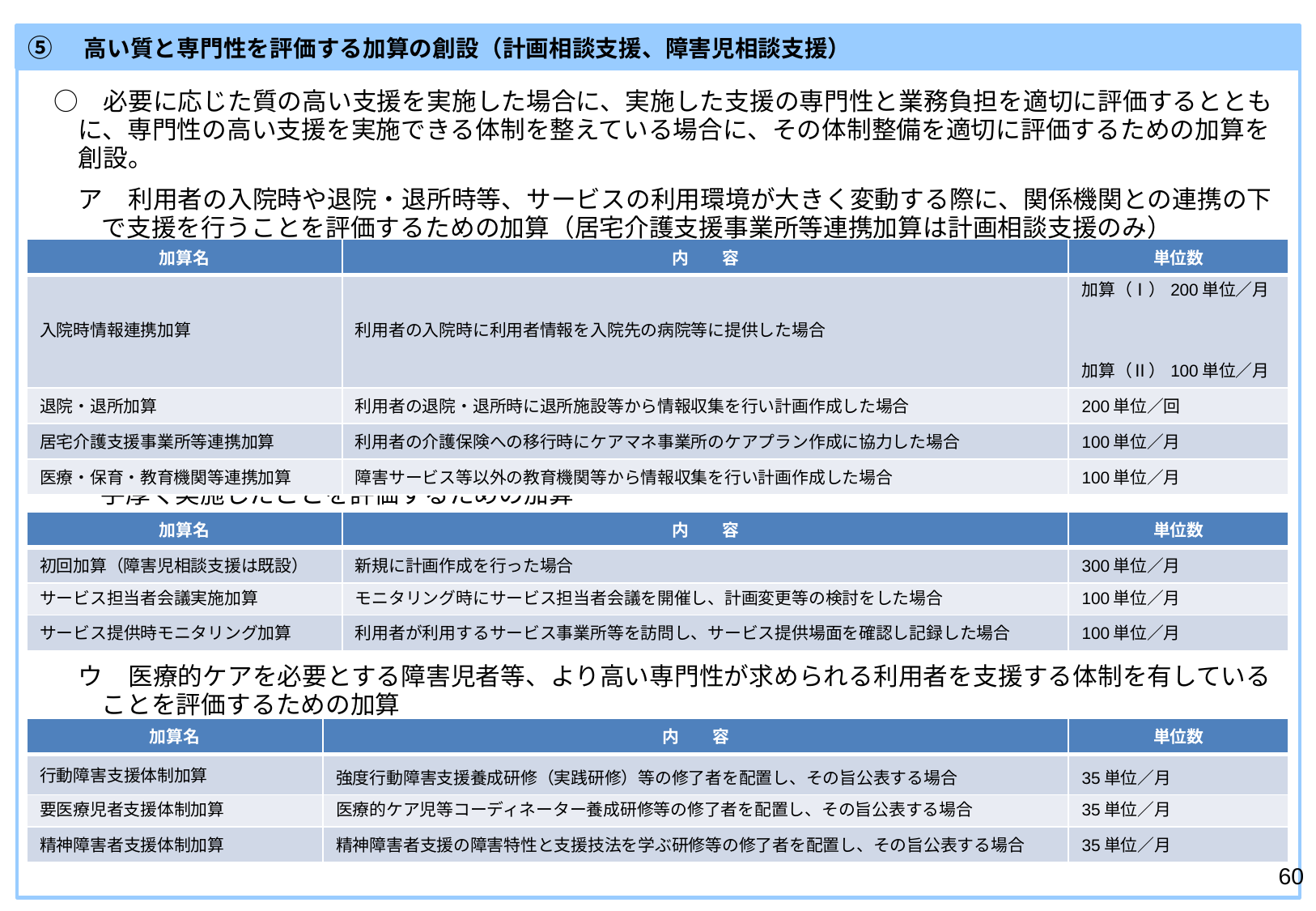

⑤　高い質と専門性を評価する加算の創設（計画相談支援、障害児相談支援）
　○　必要に応じた質の高い支援を実施した場合に、実施した支援の専門性と業務負担を適切に評価するととも
　　に、専門性の高い支援を実施できる体制を整えている場合に、その体制整備を適切に評価するための加算を
　　創設。

　　ア　利用者の入院時や退院・退所時等、サービスの利用環境が大きく変動する際に、関係機関との連携の下で支援を行うことを評価するための加算（居宅介護支援事業所等連携加算は計画相談支援のみ）

      イ　モニタリング時等において、サービス提供場面を確認するなど、利用者の状況確認や支援内容の調整等を手厚く実施したことを評価するための加算

　　ウ　医療的ケアを必要とする障害児者等、より高い専門性が求められる利用者を支援する体制を有していることを評価するための加算
| 加算名 | 内　　容 | 単位数 |
| --- | --- | --- |
| 入院時情報連携加算 | 利用者の入院時に利用者情報を入院先の病院等に提供した場合 | 加算（Ⅰ）200単位／月　　　　　　　　　　　　　　　　　　　　　　　 加算（Ⅱ）100単位／月 |
| 退院・退所加算 | 利用者の退院・退所時に退所施設等から情報収集を行い計画作成した場合 | 200単位／回 |
| 居宅介護支援事業所等連携加算 | 利用者の介護保険への移行時にケアマネ事業所のケアプラン作成に協力した場合 | 100単位／月 |
| 医療・保育・教育機関等連携加算 | 障害サービス等以外の教育機関等から情報収集を行い計画作成した場合 | 100単位／月 |
| 加算名 | 内　　容 | 単位数 |
| --- | --- | --- |
| 初回加算（障害児相談支援は既設） | 新規に計画作成を行った場合 | 300単位／月 |
| サービス担当者会議実施加算 | モニタリング時にサービス担当者会議を開催し、計画変更等の検討をした場合 | 100単位／月 |
| サービス提供時モニタリング加算 | 利用者が利用するサービス事業所等を訪問し、サービス提供場面を確認し記録した場合 | 100単位／月 |
| 加算名 | 内　　容 | 単位数 |
| --- | --- | --- |
| 行動障害支援体制加算 | 強度行動障害支援養成研修（実践研修）等の修了者を配置し、その旨公表する場合 | 35単位／月 |
| 要医療児者支援体制加算 | 医療的ケア児等コーディネーター養成研修等の修了者を配置し、その旨公表する場合 | 35単位／月 |
| 精神障害者支援体制加算 | 精神障害者支援の障害特性と支援技法を学ぶ研修等の修了者を配置し、その旨公表する場合 | 35単位／月 |
60